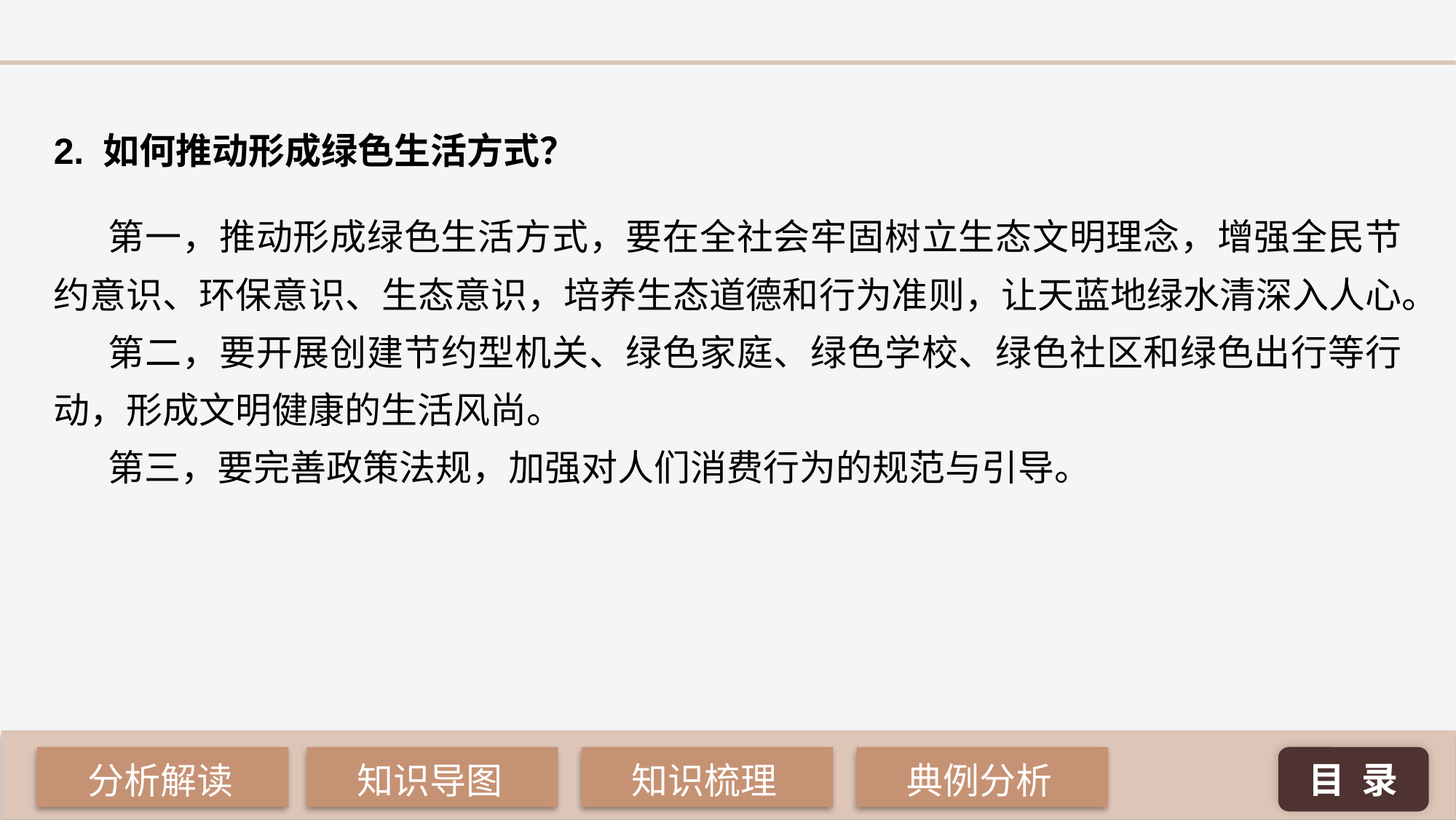

2. 如何推动形成绿色生活方式？
第一，推动形成绿色生活方式，要在全社会牢固树立生态文明理念，增强全民节约意识、环保意识、生态意识，培养生态道德和行为准则，让天蓝地绿水清深入人心。
第二，要开展创建节约型机关、绿色家庭、绿色学校、绿色社区和绿色出行等行动，形成文明健康的生活风尚。
第三，要完善政策法规，加强对人们消费行为的规范与引导。